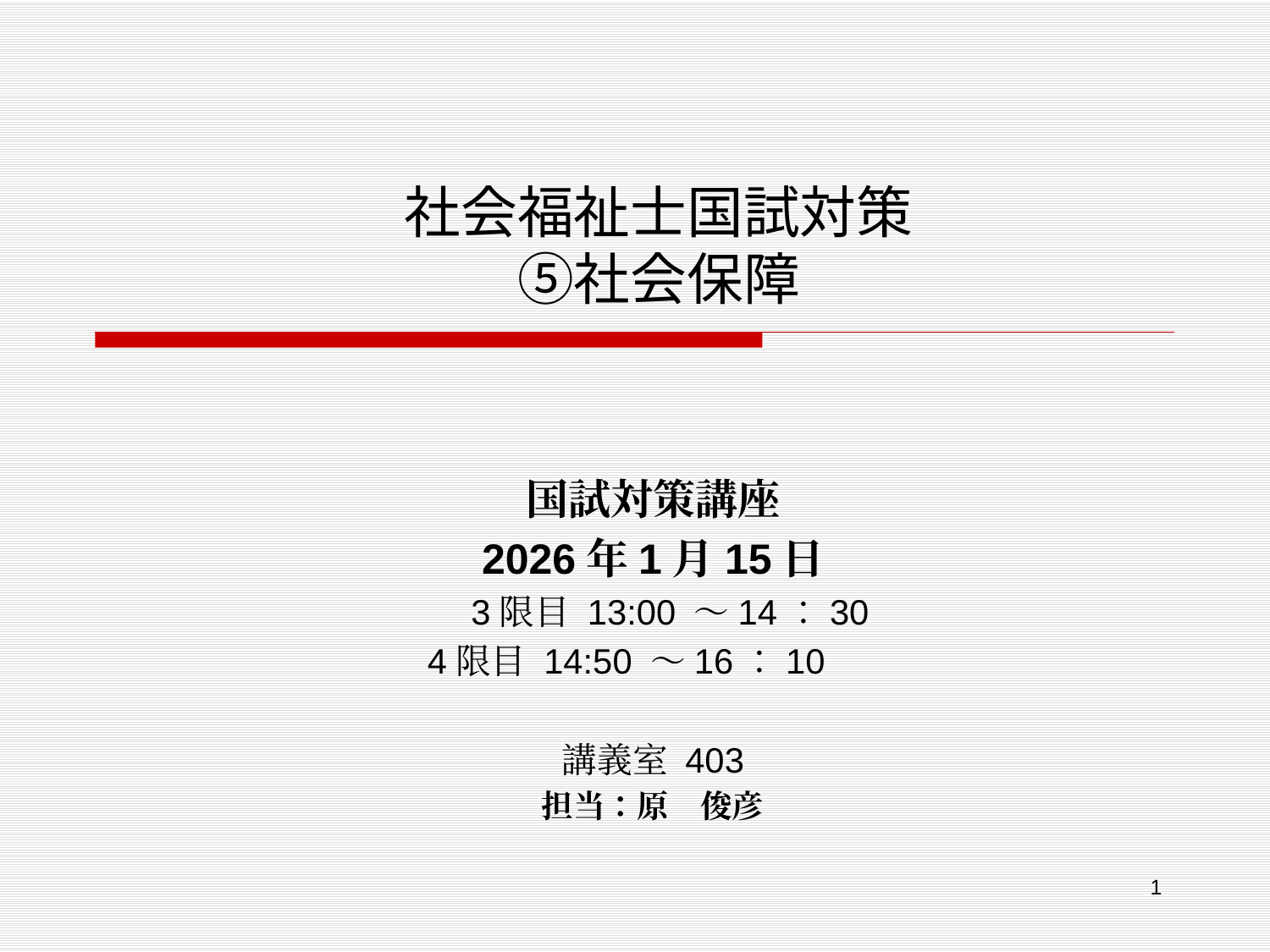

# 社会福祉士国試対策 ⑤社会保障
国試対策講座
2026年1月15日
　3限目 13:00 ～14：30
4限目 14:50 ～16：10

講義室 403
担当：原　俊彦

1